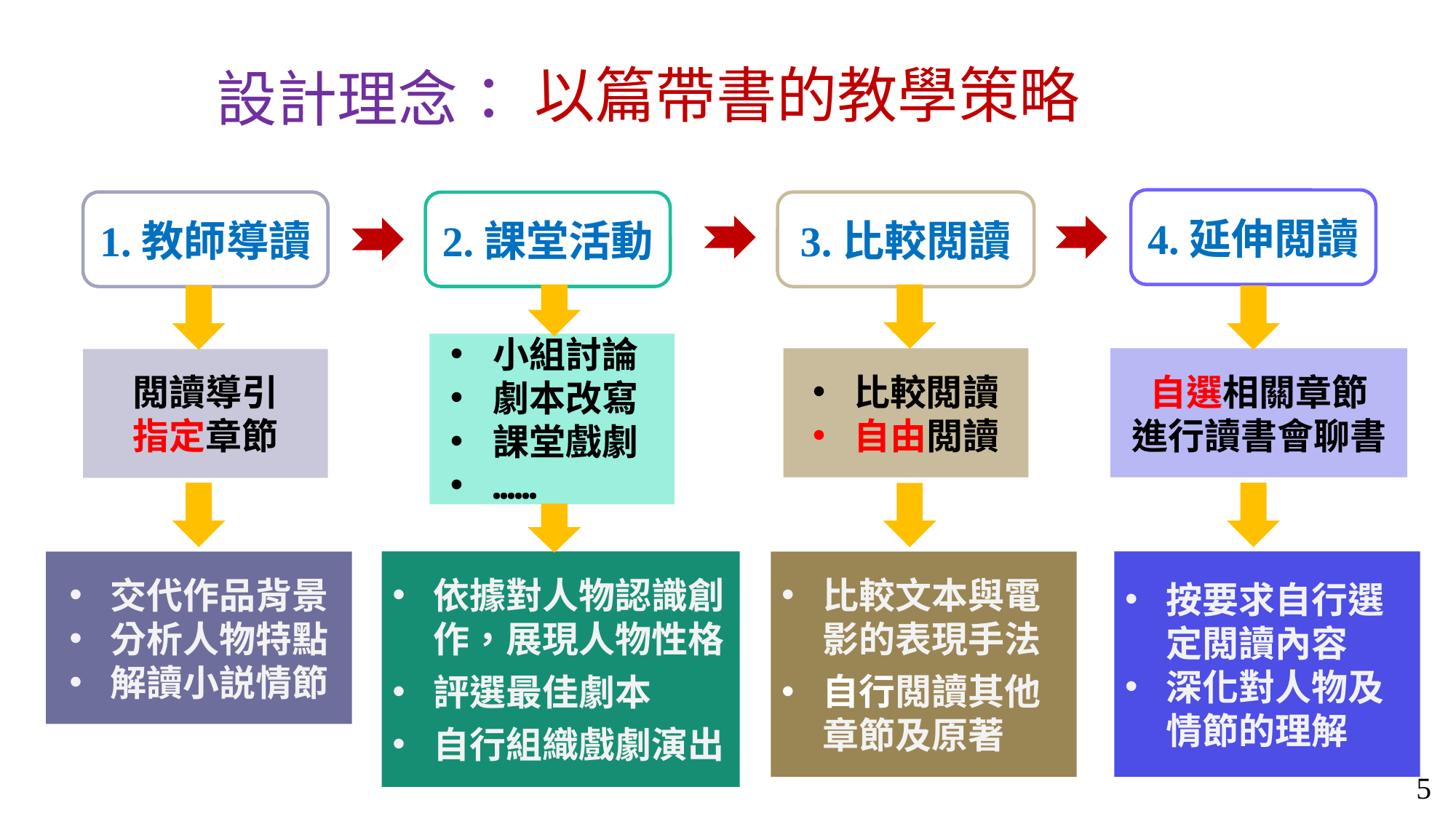

以篇帶書的教學策略
設計理念：
4.延伸閲讀
1.教師導讀
3.比較閲讀
2.課堂活動

小組討論
劇本改寫
課堂戲劇
……
比較閲讀
自由閲讀
自選相關章節
進行讀書會聊書
閲讀導引
指定章節

依據對人物認識創作，展現人物性格
評選最佳劇本
自行組織戲劇演出
按要求自行選定閲讀內容
深化對人物及情節的理解
交代作品背景
分析人物特點
解讀小説情節
比較文本與電影的表現手法
自行閲讀其他章節及原著
5